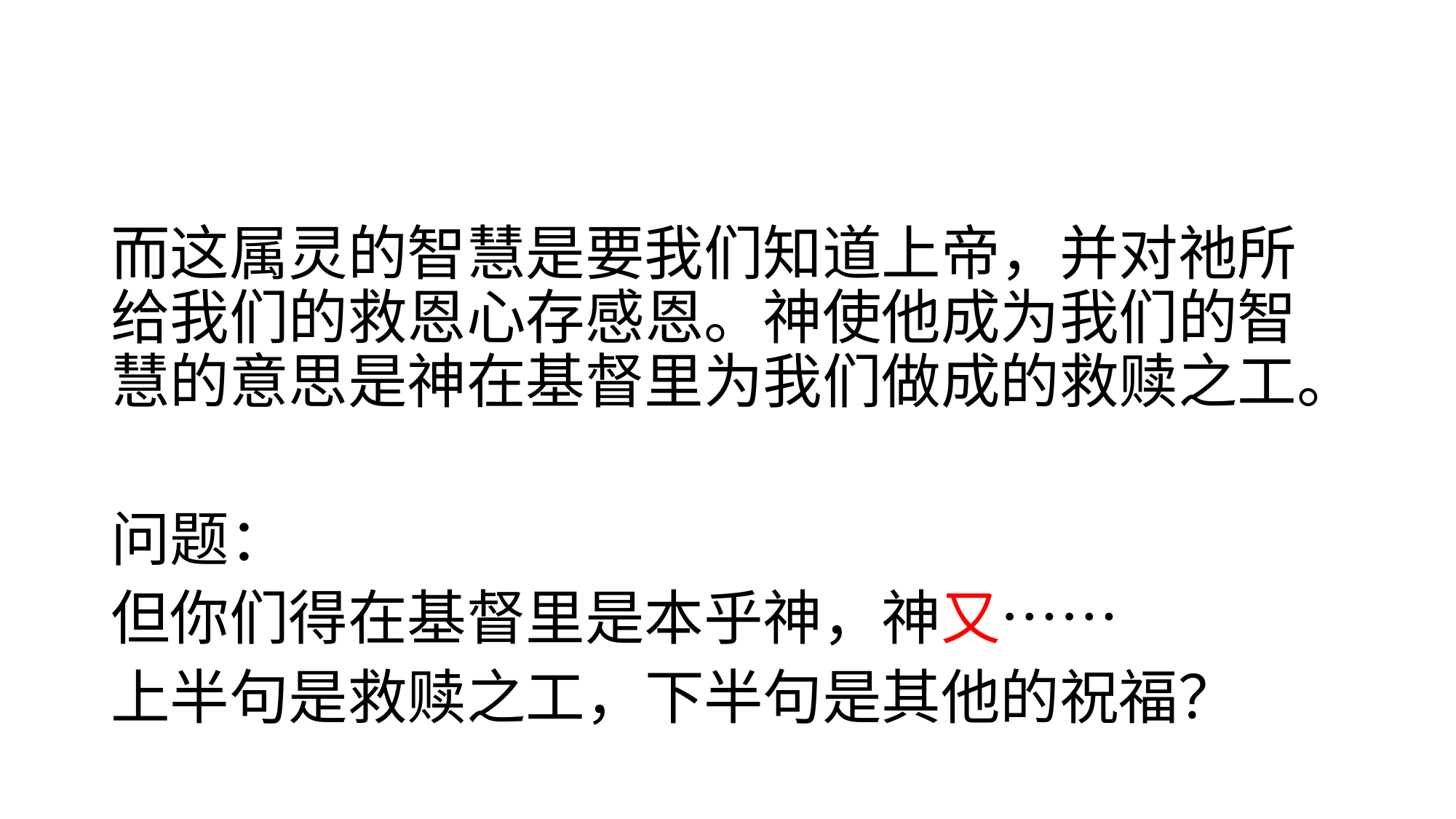

#
而这属灵的智慧是要我们知道上帝，并对祂所给我们的救恩心存感恩。神使他成为我们的智慧的意思是神在基督里为我们做成的救赎之工。

问题：
但你们得在基督里是本乎神，神又……
上半句是救赎之工，下半句是其他的祝福？